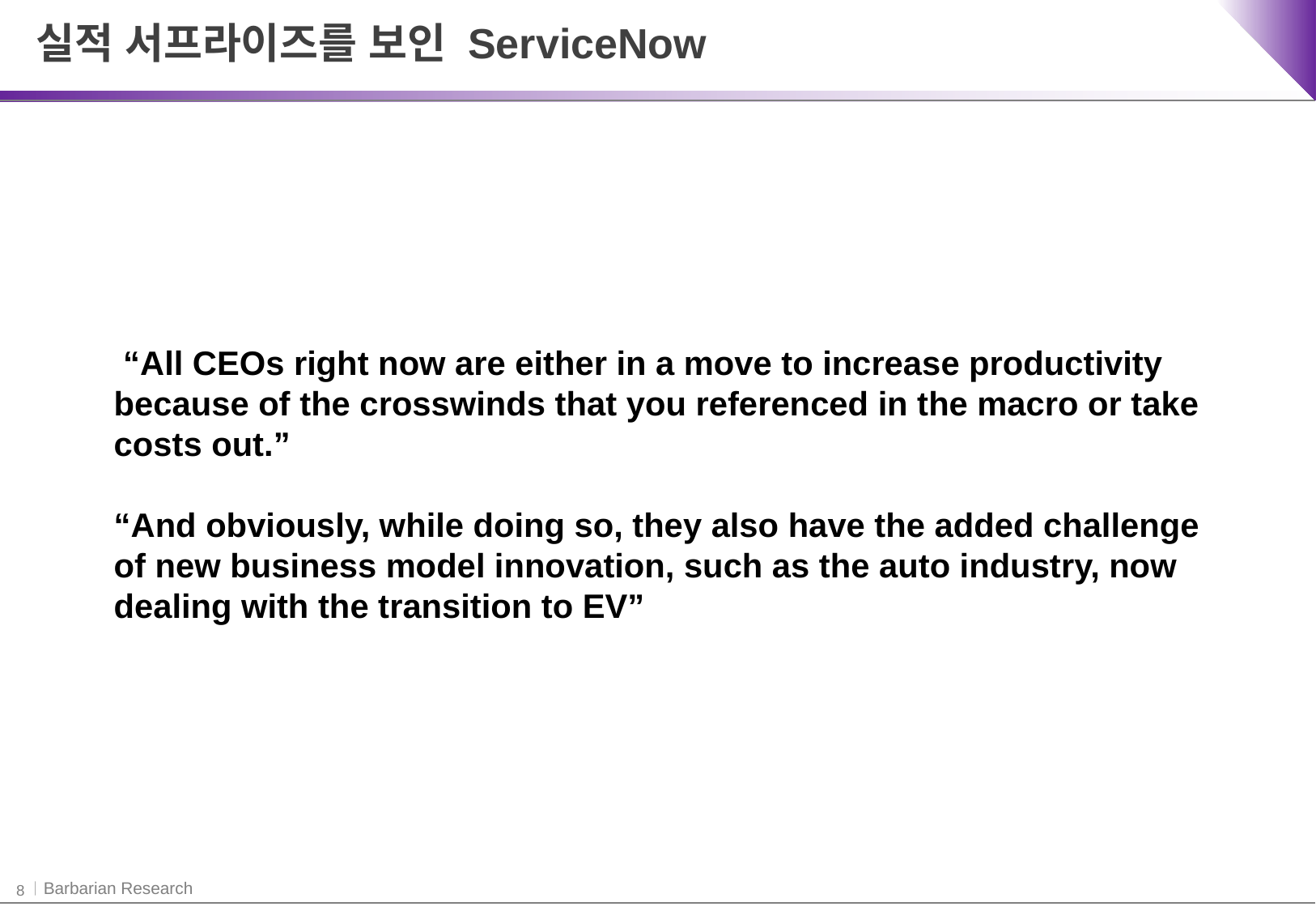

실적 서프라이즈를 보인 ServiceNow
 “All CEOs right now are either in a move to increase productivity because of the crosswinds that you referenced in the macro or take costs out.”
“And obviously, while doing so, they also have the added challenge of new business model innovation, such as the auto industry, now dealing with the transition to EV”